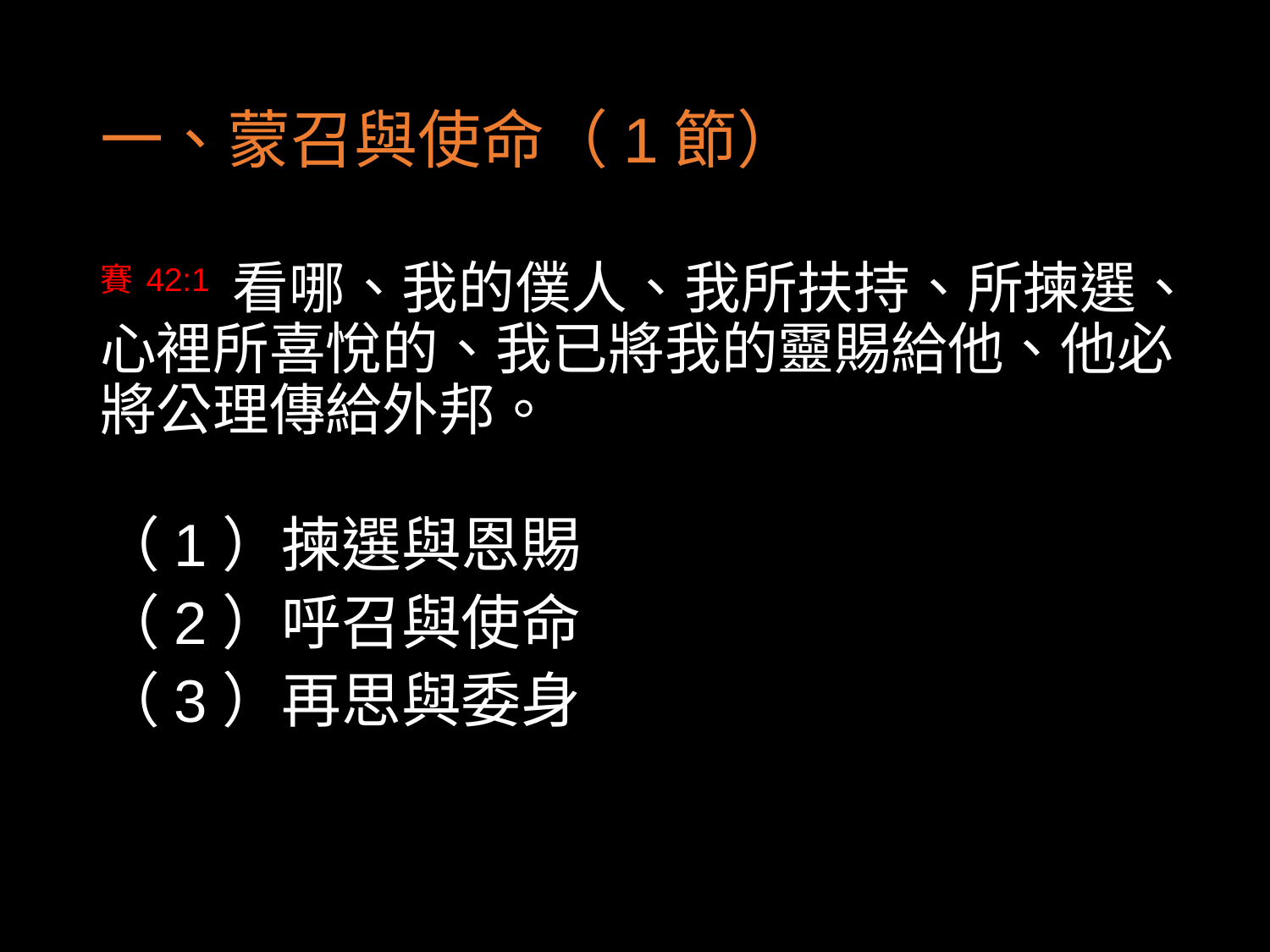

# 一、蒙召與使命（1節）
賽42:1 看哪、我的僕人、我所扶持、所揀選、心裡所喜悅的、我已將我的靈賜給他、他必將公理傳給外邦。

（1）揀選與恩賜
（2）呼召與使命
（3）再思與委身